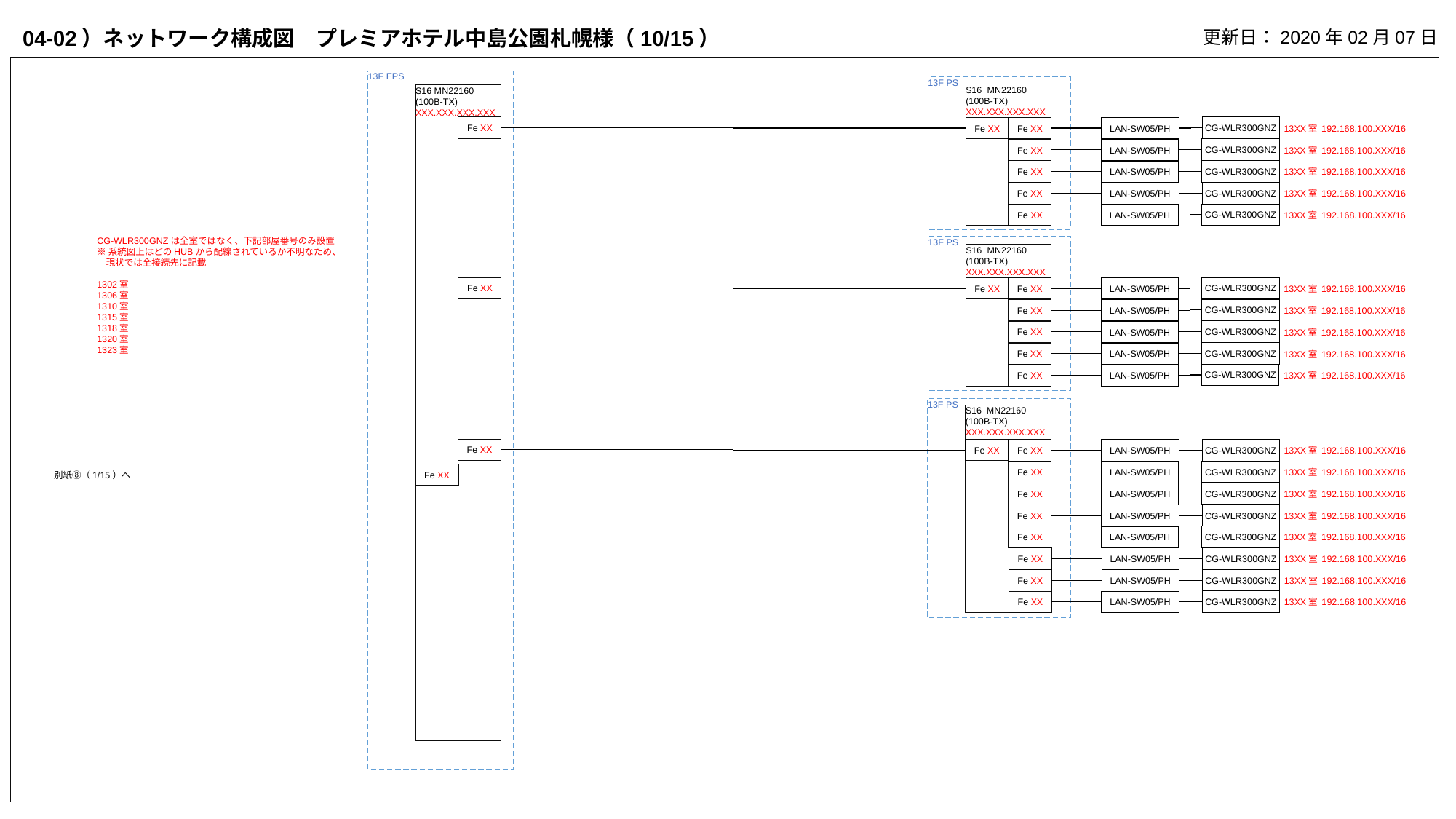

更新日：2020年02月07日
04-02）ネットワーク構成図　プレミアホテル中島公園札幌様（10/15）

13F EPS
13F PS
S16  MN22160
(100B-TX)
XXX.XXX.XXX.XXX
S16 MN22160
(100B-TX)
XXX.XXX.XXX.XXX

Fe XX
CG-WLR300GNZ
Fe XX
Fe XX
LAN-SW05/PH
13XX室 192.168.100.XXX/16
CG-WLR300GNZ
Fe XX
LAN-SW05/PH
13XX室 192.168.100.XXX/16
CG-WLR300GNZ
Fe XX
LAN-SW05/PH
13XX室 192.168.100.XXX/16
CG-WLR300GNZ
Fe XX
LAN-SW05/PH
13XX室 192.168.100.XXX/16
CG-WLR300GNZ
LAN-SW05/PH
Fe XX
13XX室 192.168.100.XXX/16
CG-WLR300GNZは全室ではなく、下記部屋番号のみ設置
※系統図上はどのHUBから配線されているか不明なため、
　現状では全接続先に記載

1302室
1306室
1310室
1315室
1318室
1320室
1323室

13F PS
S16  MN22160
(100B-TX)
XXX.XXX.XXX.XXX
Fe XX
CG-WLR300GNZ
Fe XX
Fe XX
LAN-SW05/PH
13XX室 192.168.100.XXX/16
CG-WLR300GNZ
Fe XX
LAN-SW05/PH
13XX室 192.168.100.XXX/16
CG-WLR300GNZ
Fe XX
LAN-SW05/PH
13XX室 192.168.100.XXX/16
CG-WLR300GNZ
Fe XX
LAN-SW05/PH
13XX室 192.168.100.XXX/16
CG-WLR300GNZ
LAN-SW05/PH
Fe XX
13XX室 192.168.100.XXX/16
13F PS
S16  MN22160
(100B-TX)
XXX.XXX.XXX.XXX
Fe XX
Fe XX
CG-WLR300GNZ
Fe XX
LAN-SW05/PH
13XX室 192.168.100.XXX/16
CG-WLR300GNZ
Fe XX
LAN-SW05/PH
13XX室 192.168.100.XXX/16
Fe XX
別紙⑧（1/15）へ
CG-WLR300GNZ
Fe XX
LAN-SW05/PH
13XX室 192.168.100.XXX/16
CG-WLR300GNZ
Fe XX
LAN-SW05/PH
13XX室 192.168.100.XXX/16
CG-WLR300GNZ
LAN-SW05/PH
Fe XX
13XX室 192.168.100.XXX/16
CG-WLR300GNZ
Fe XX
LAN-SW05/PH
13XX室 192.168.100.XXX/16
CG-WLR300GNZ
Fe XX
LAN-SW05/PH
13XX室 192.168.100.XXX/16
CG-WLR300GNZ
LAN-SW05/PH
Fe XX
13XX室 192.168.100.XXX/16